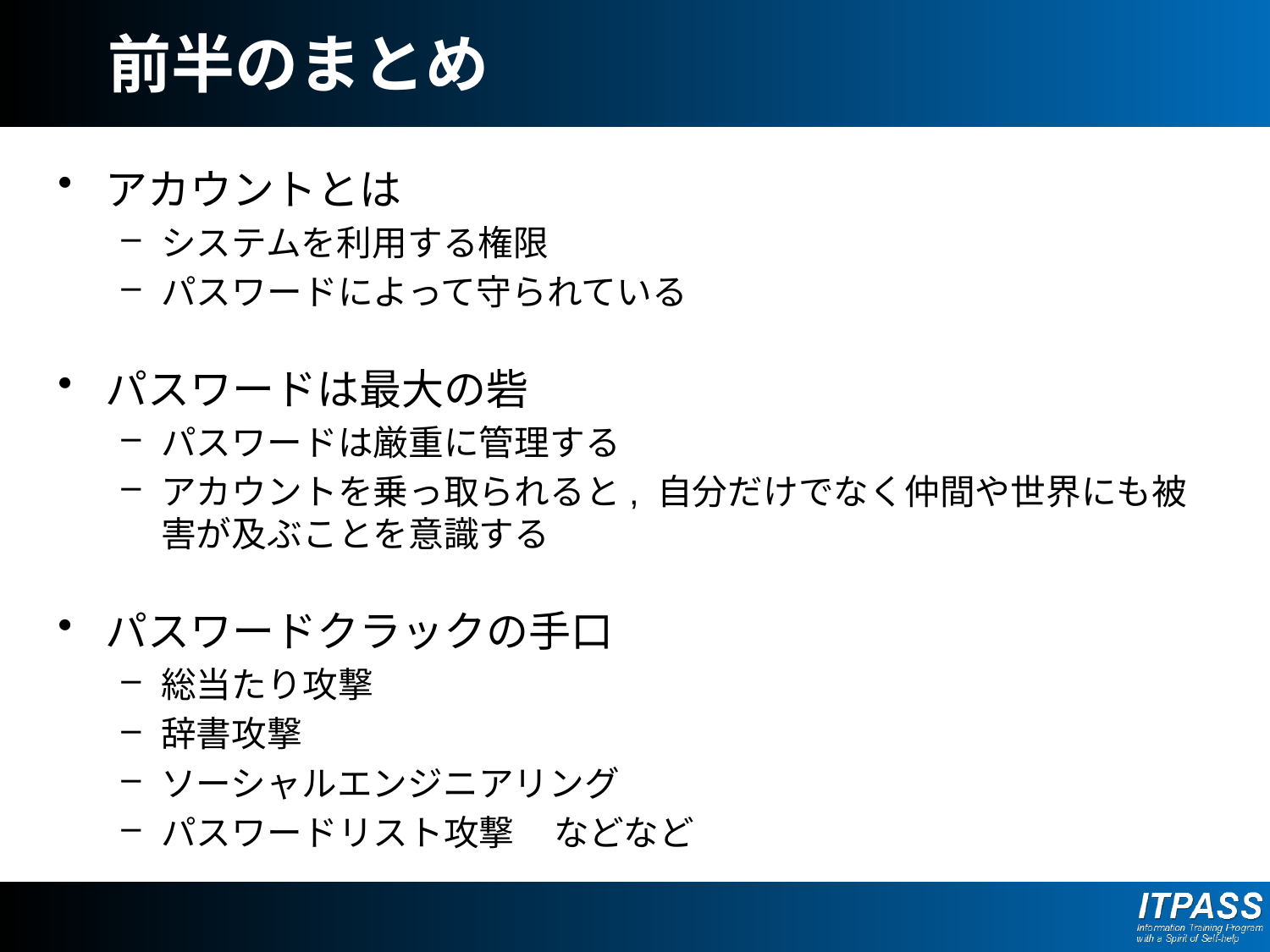

# 前半のまとめ
アカウントとは
システムを利用する権限
パスワードによって守られている

パスワードは最大の砦
パスワードは厳重に管理する
アカウントを乗っ取られると, 自分だけでなく仲間や世界にも被害が及ぶことを意識する

パスワードクラックの手口
総当たり攻撃
辞書攻撃
ソーシャルエンジニアリング
パスワードリスト攻撃     などなど